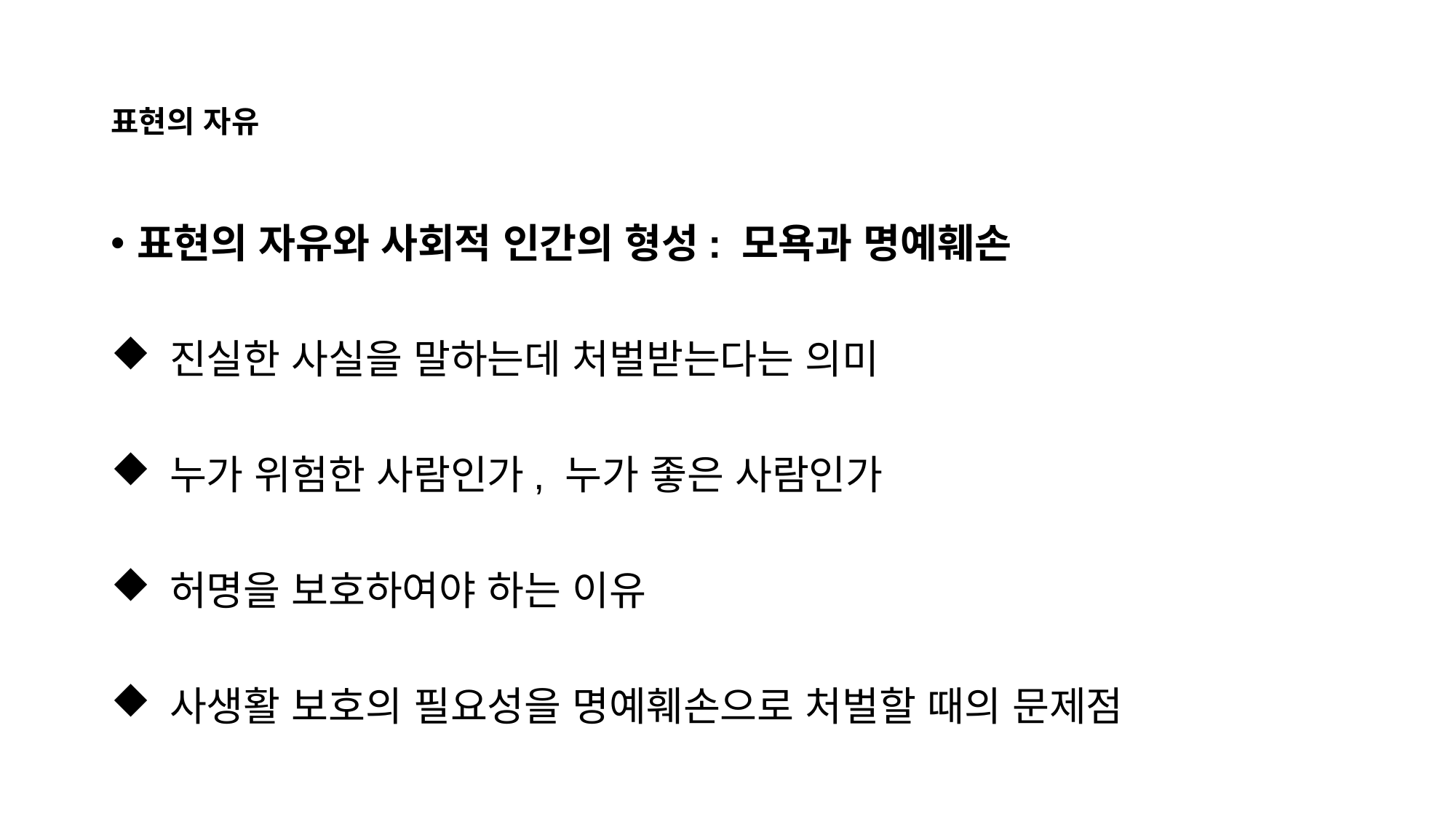

# 표현의 자유
표현의 자유와 사회적 인간의 형성: 모욕과 명예훼손

 진실한 사실을 말하는데 처벌받는다는 의미

 누가 위험한 사람인가, 누가 좋은 사람인가

 허명을 보호하여야 하는 이유

 사생활 보호의 필요성을 명예훼손으로 처벌할 때의 문제점